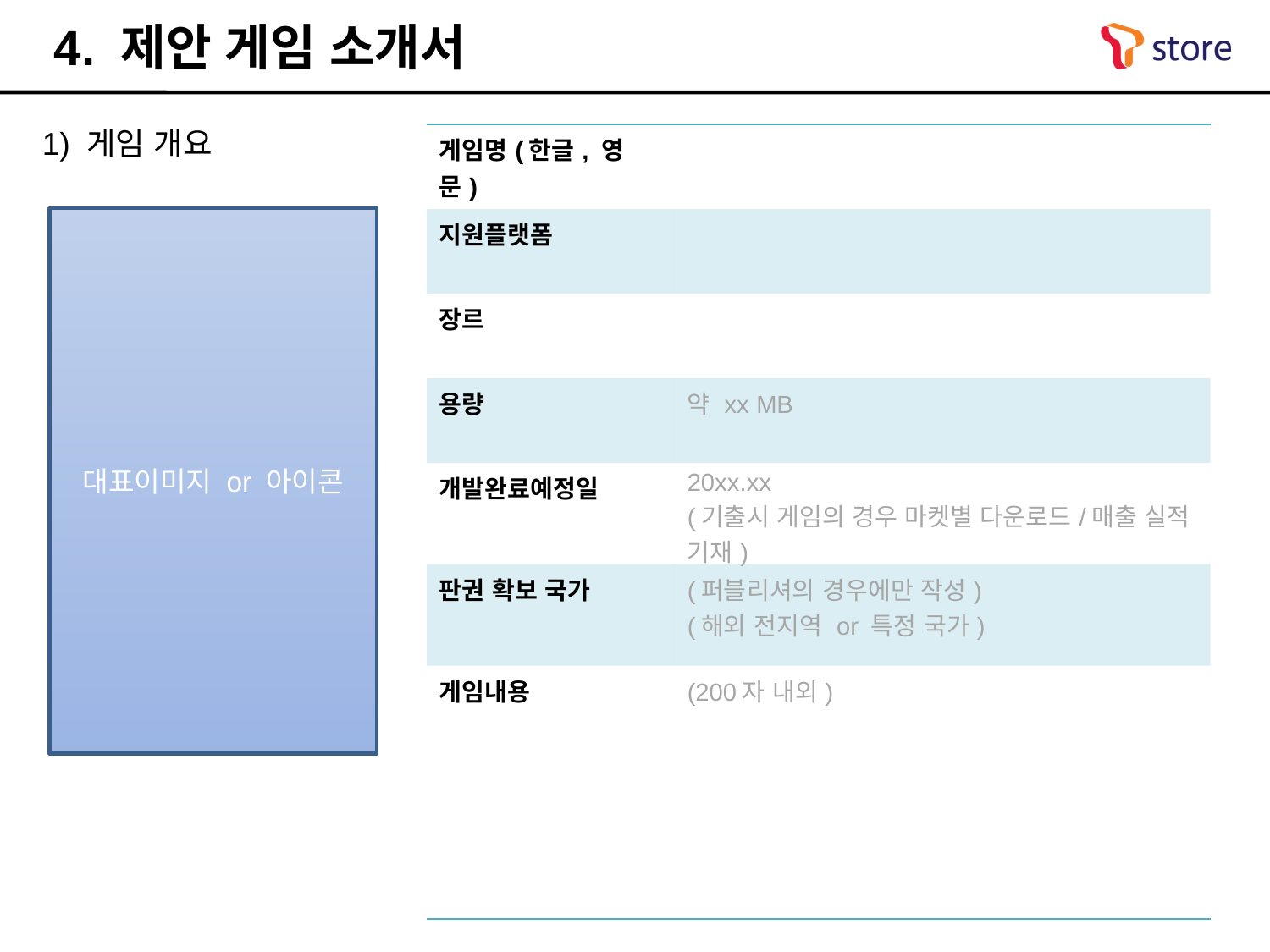

4. 제안 게임 소개서
1) 게임 개요
| 게임명(한글, 영문) |  |
| --- | --- |
| 지원플랫폼 |  |
| 장르 |  |
| 용량 | 약 xx MB |
| 개발완료예정일 | 20xx.xx (기출시 게임의 경우 마켓별 다운로드/매출 실적 기재) |
| 판권 확보 국가 | (퍼블리셔의 경우에만 작성) (해외 전지역 or 특정 국가) |
| 게임내용 | (200자 내외) |
대표이미지 or 아이콘